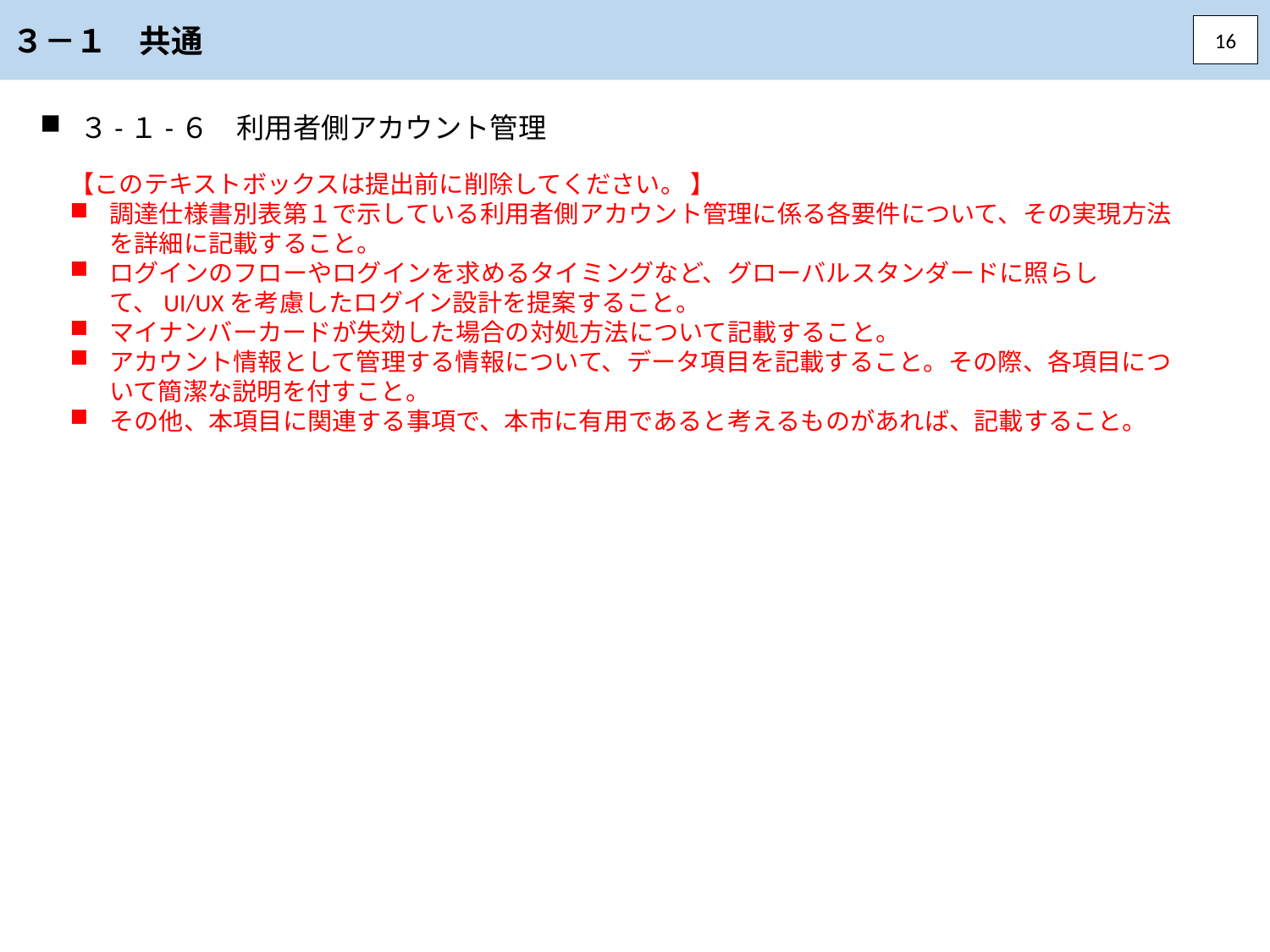

３－１　共通
16
３-１-６　利用者側アカウント管理
【このテキストボックスは提出前に削除してください。 】
調達仕様書別表第１で示している利用者側アカウント管理に係る各要件について、その実現方法を詳細に記載すること。
ログインのフローやログインを求めるタイミングなど、グローバルスタンダードに照らして、UI/UXを考慮したログイン設計を提案すること。
マイナンバーカードが失効した場合の対処方法について記載すること。
アカウント情報として管理する情報について、データ項目を記載すること。その際、各項目について簡潔な説明を付すこと。
その他、本項目に関連する事項で、本市に有用であると考えるものがあれば、記載すること。